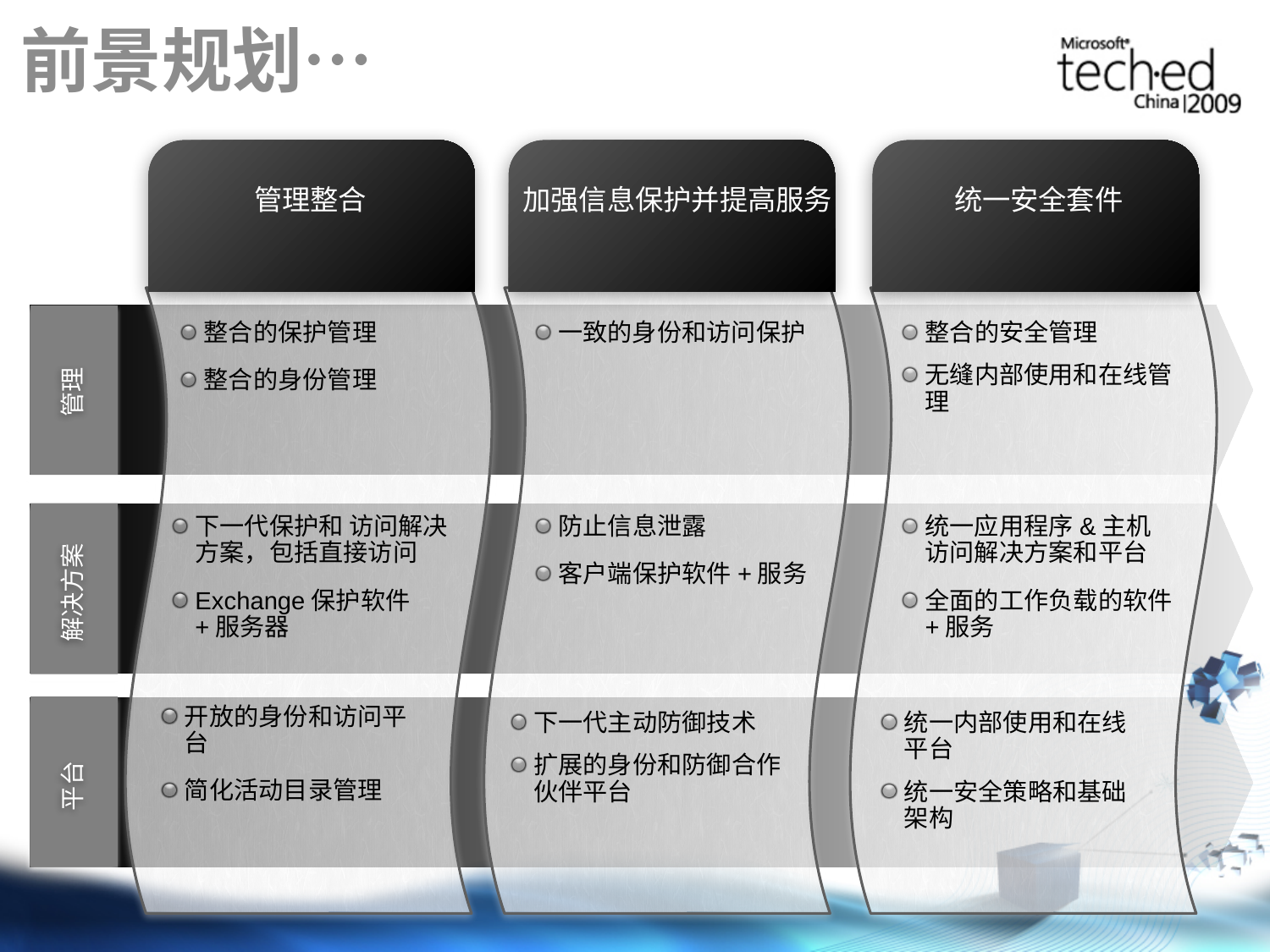

# 前景规划…

管理整合
加强信息保护并提高服务
统一安全套件

整合的保护管理
整合的身份管理
一致的身份和访问保护
整合的安全管理
无缝内部使用和在线管理
管理

下一代保护和 访问解决方案，包括直接访问
Exchange保护软件+服务器
防止信息泄露
客户端保护软件+服务
统一应用程序&主机访问解决方案和平台
全面的工作负载的软件+服务
解决方案

开放的身份和访问平台
简化活动目录管理
统一内部使用和在线平台
统一安全策略和基础架构
下一代主动防御技术
扩展的身份和防御合作伙伴平台
平台